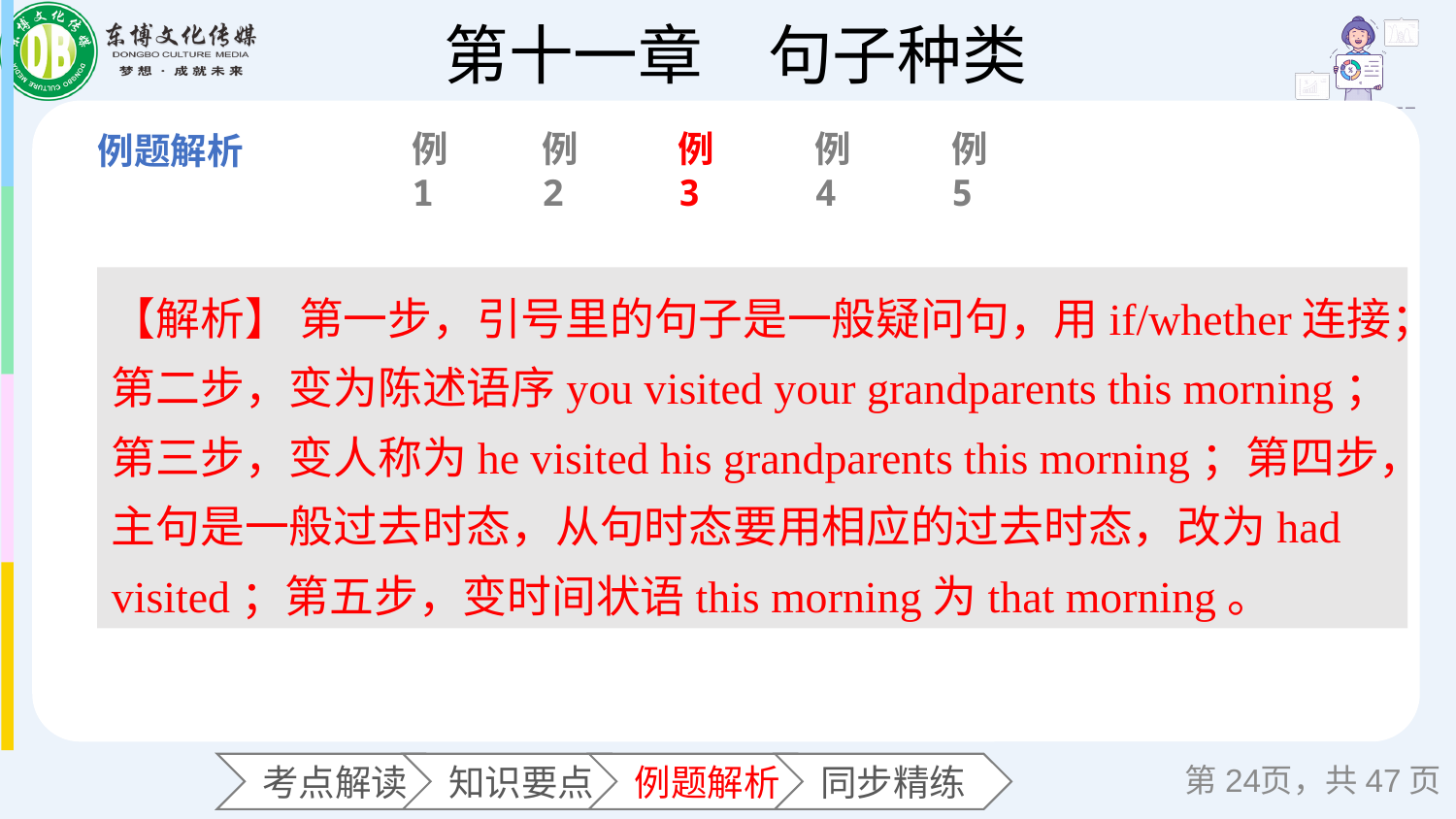

例1
例2
例3
例4
例5
【解析】 第一步，引号里的句子是一般疑问句，用if/whether连接；第二步，变为陈述语序you visited your grandparents this morning；第三步，变人称为he visited his grandparents this morning；第四步，主句是一般过去时态，从句时态要用相应的过去时态，改为had visited；第五步，变时间状语this morning为that morning。
第24页，共47页